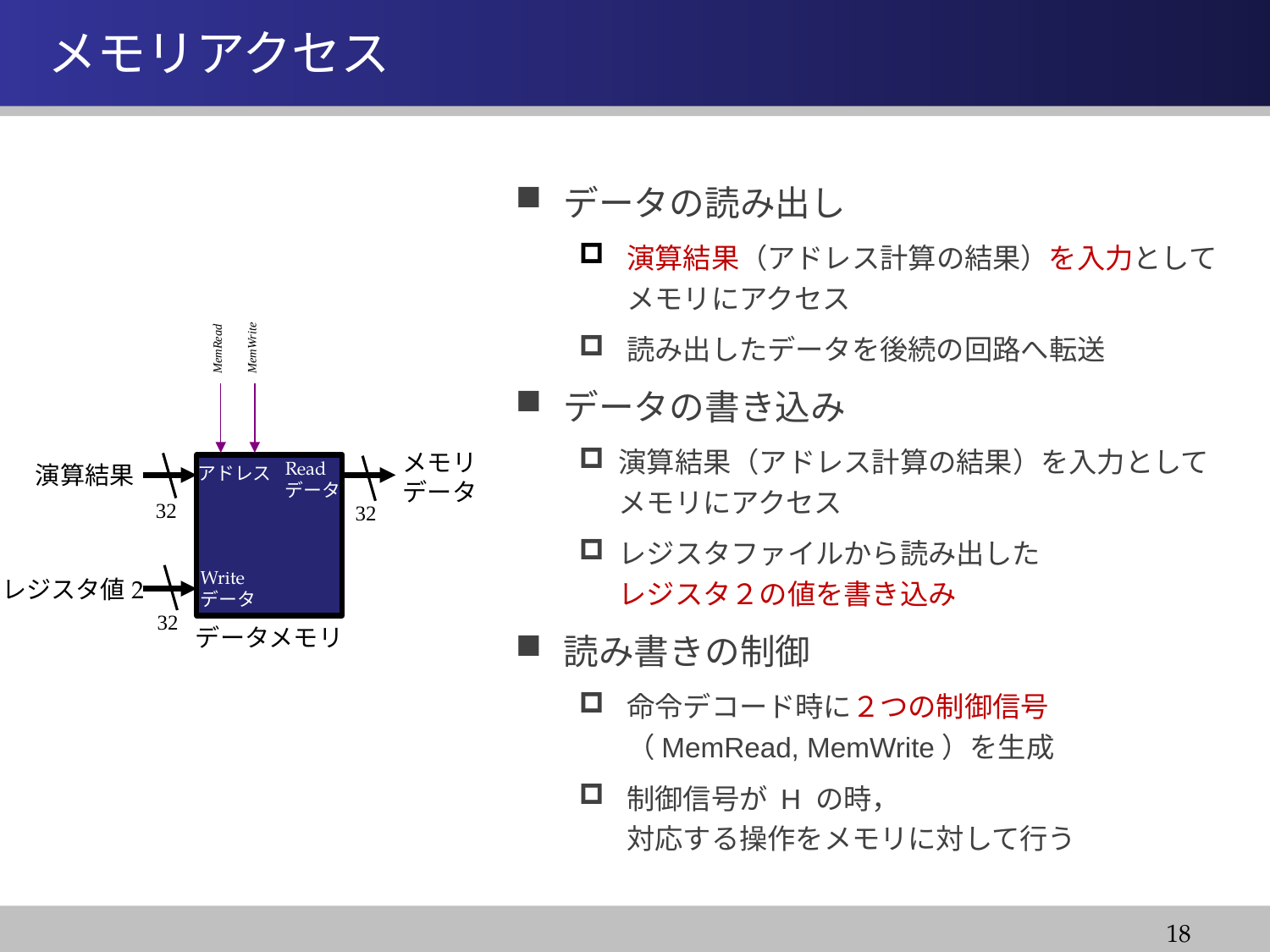

情報システム基盤学基礎１
# メモリアクセス
データの読み出し
演算結果（アドレス計算の結果）を入力として
メモリにアクセス
読み出したデータを後続の回路へ転送
データの書き込み
演算結果（アドレス計算の結果）を入力として
メモリにアクセス
レジスタファイルから読み出した
レジスタ２の値を書き込み
読み書きの制御
命令デコード時に２つの制御信号
（MemRead, MemWrite）を生成
制御信号が H の時，
対応する操作をメモリに対して行う

MemWrite
MemRead
メモリ
データ
Read
データ
演算結果

アドレス
32
32
Write
データ
レジスタ値2
32
データメモリ
18